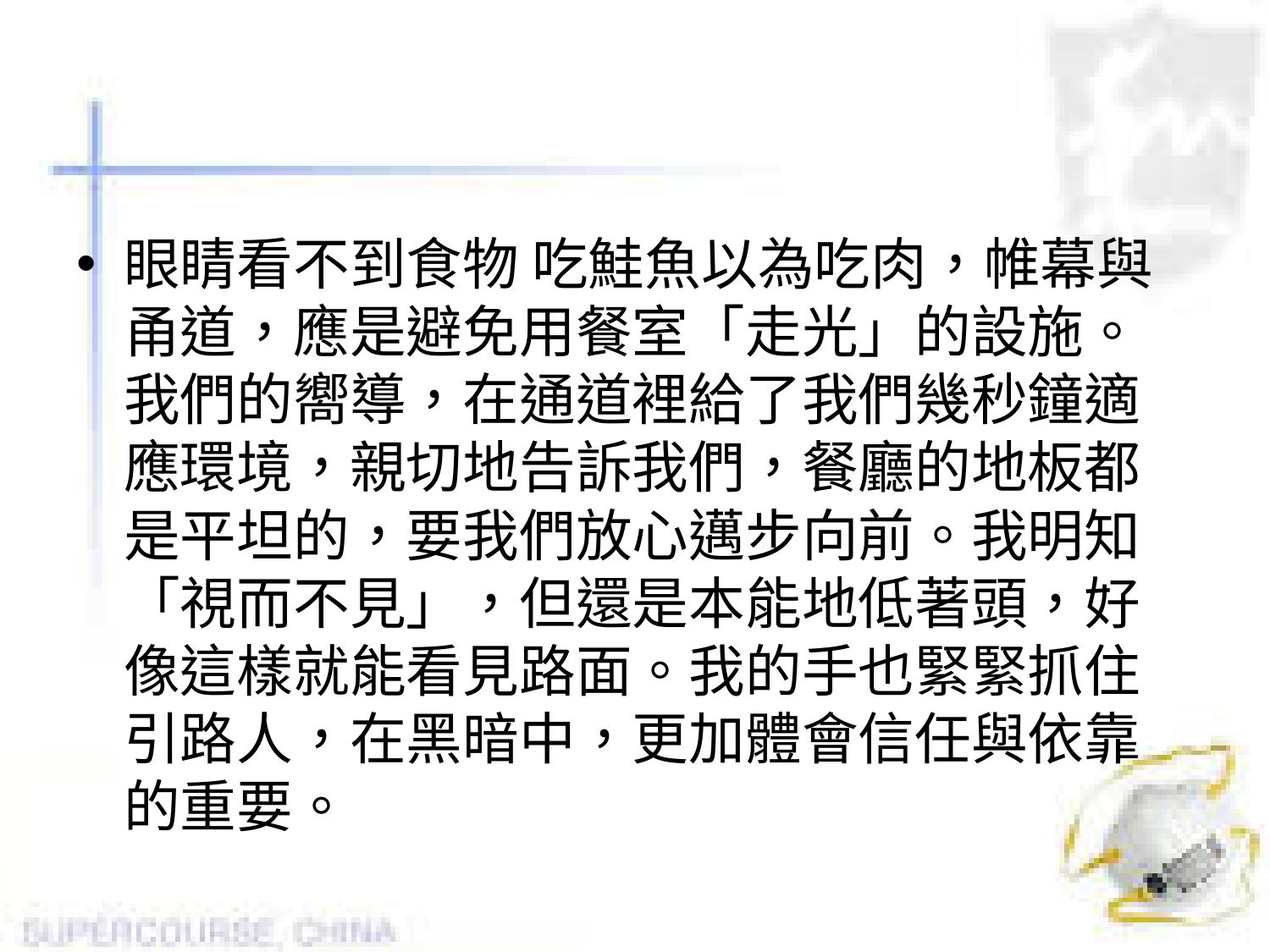

#
眼睛看不到食物 吃鮭魚以為吃肉，帷幕與甬道，應是避免用餐室「走光」的設施。我們的嚮導，在通道裡給了我們幾秒鐘適
應環境，親切地告訴我們，餐廳的地板都是平坦的，要我們放心邁步向前。我明知「視而不見」，但還是本能地低著頭，好像這樣就能看見路面。我的手也緊緊抓住引路人，在黑暗中，更加體會信任與依靠的重要。